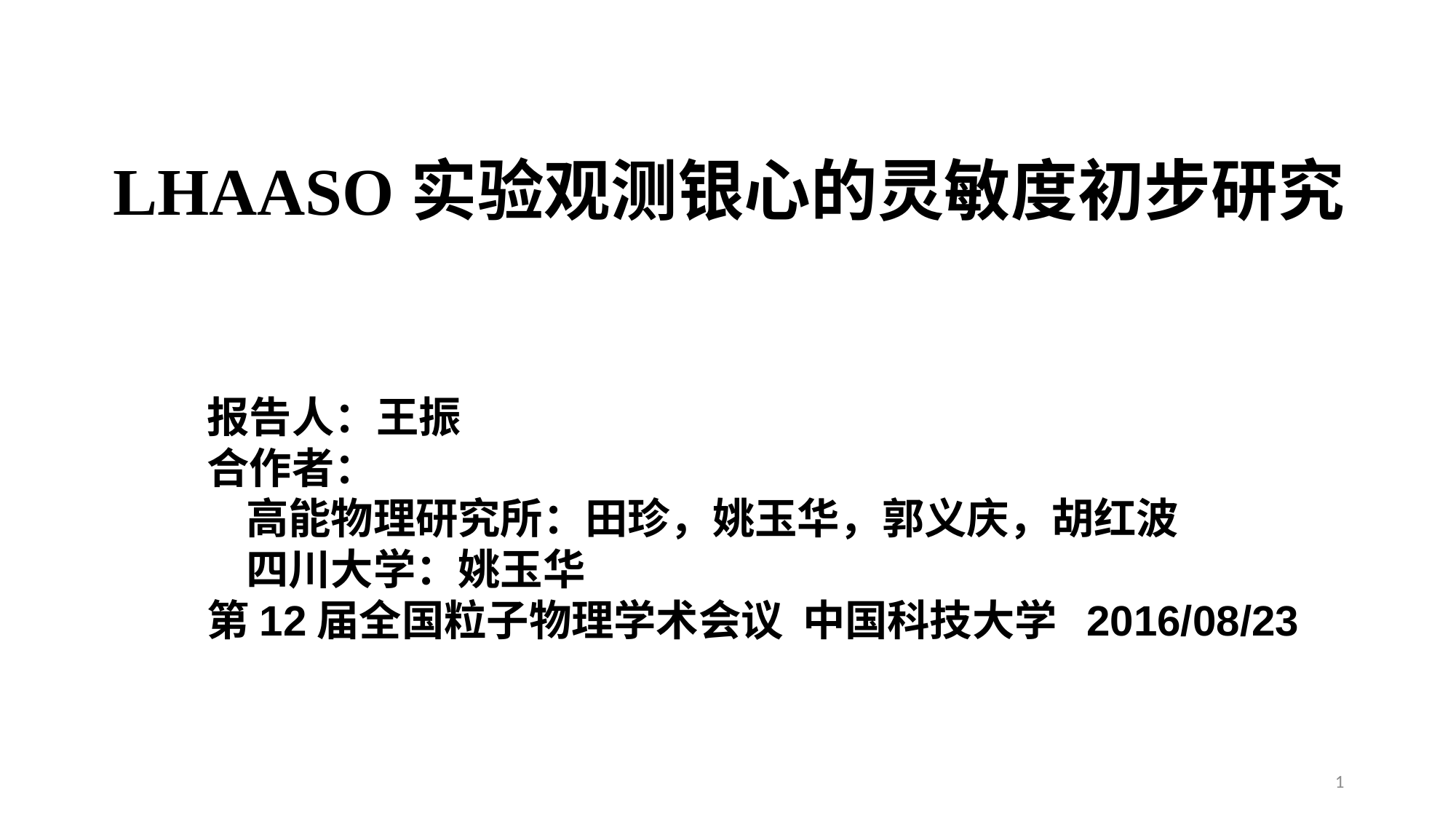

LHAASO实验观测银心的灵敏度初步研究
报告人：王振
合作者：
   高能物理研究所：田珍，姚玉华，郭义庆，胡红波
   四川大学：姚玉华
第12届全国粒子物理学术会议  中国科技大学  2016/08/23
1